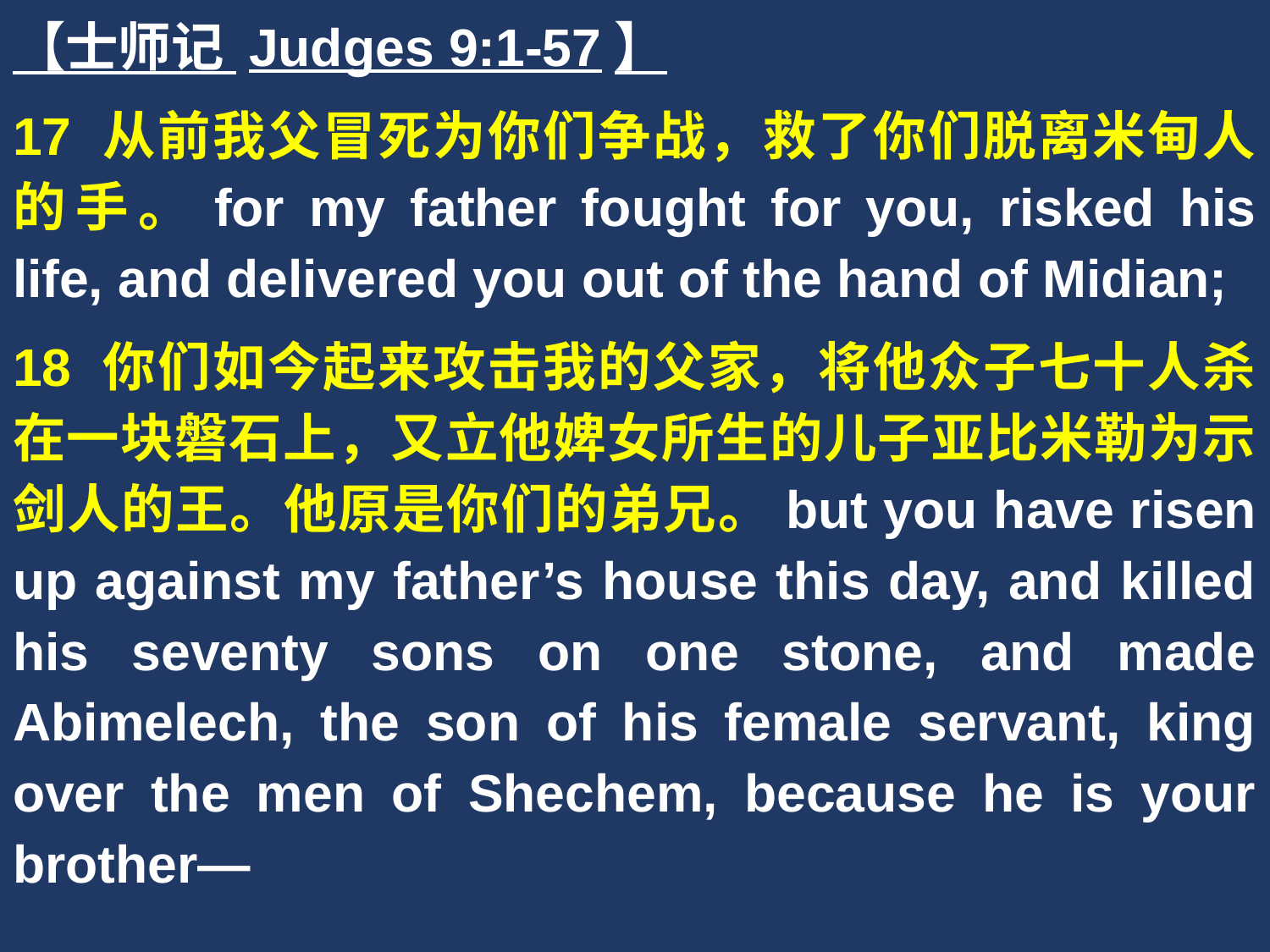

【士师记 Judges 9:1-57】
17 从前我父冒死为你们争战，救了你们脱离米甸人的手。for my father fought for you, risked his life, and delivered you out of the hand of Midian;
18 你们如今起来攻击我的父家，将他众子七十人杀在一块磐石上，又立他婢女所生的儿子亚比米勒为示剑人的王。他原是你们的弟兄。but you have risen up against my father’s house this day, and killed his seventy sons on one stone, and made Abimelech, the son of his female servant, king over the men of Shechem, because he is your brother—